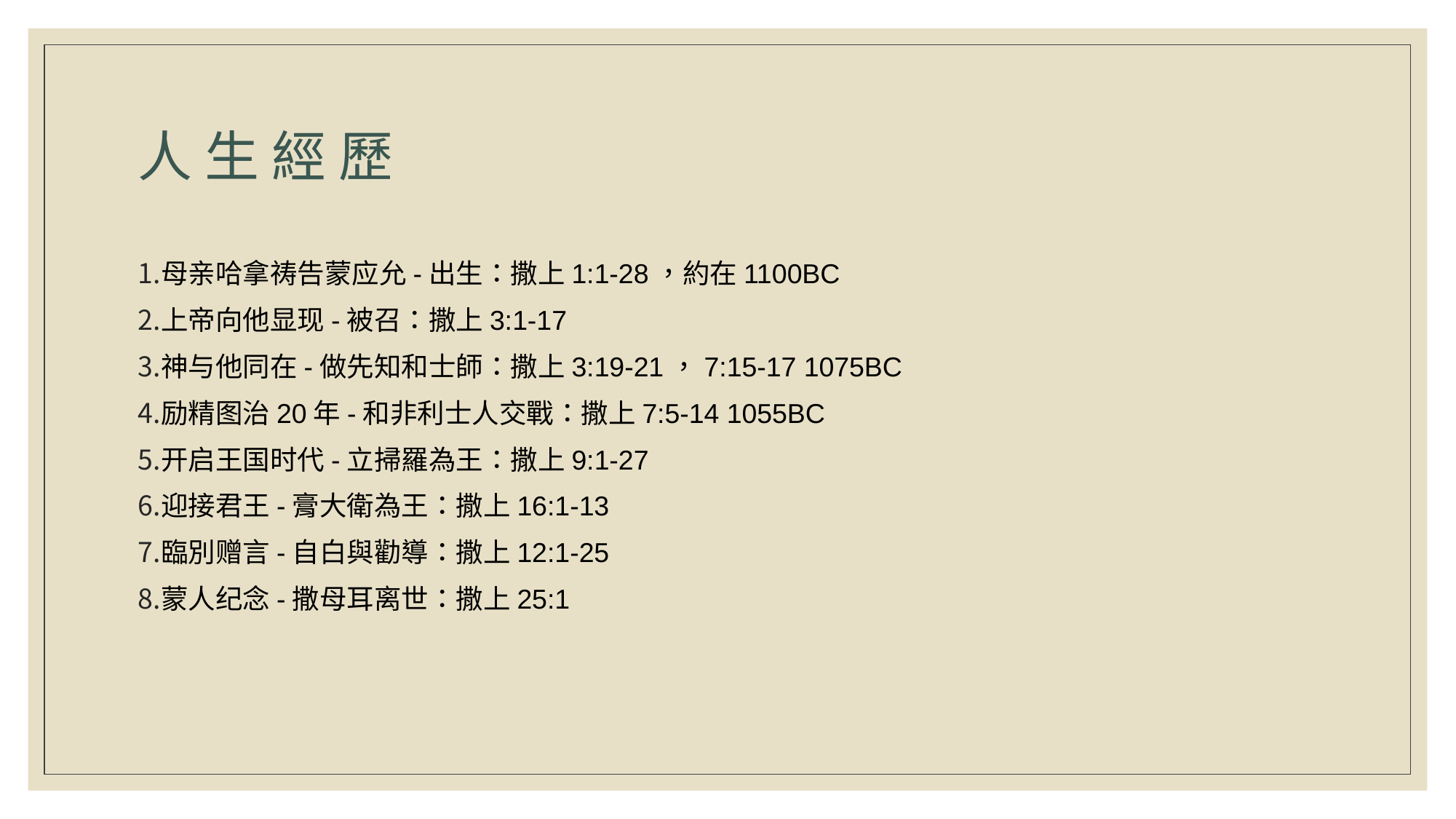

# 人 生 經 歷
母亲哈拿祷告蒙应允-出生：撒上1:1-28，約在1100BC
上帝向他显现-被召：撒上3:1-17
神与他同在-做先知和士師：撒上3:19-21，7:15-17 1075BC
励精图治20年-和非利士人交戰：撒上7:5-14 1055BC
开启王国时代-立掃羅為王：撒上9:1-27
迎接君王-膏大衛為王：撒上16:1-13
臨別赠言-自白與勸導：撒上12:1-25
蒙人纪念-撒母耳离世：撒上25:1